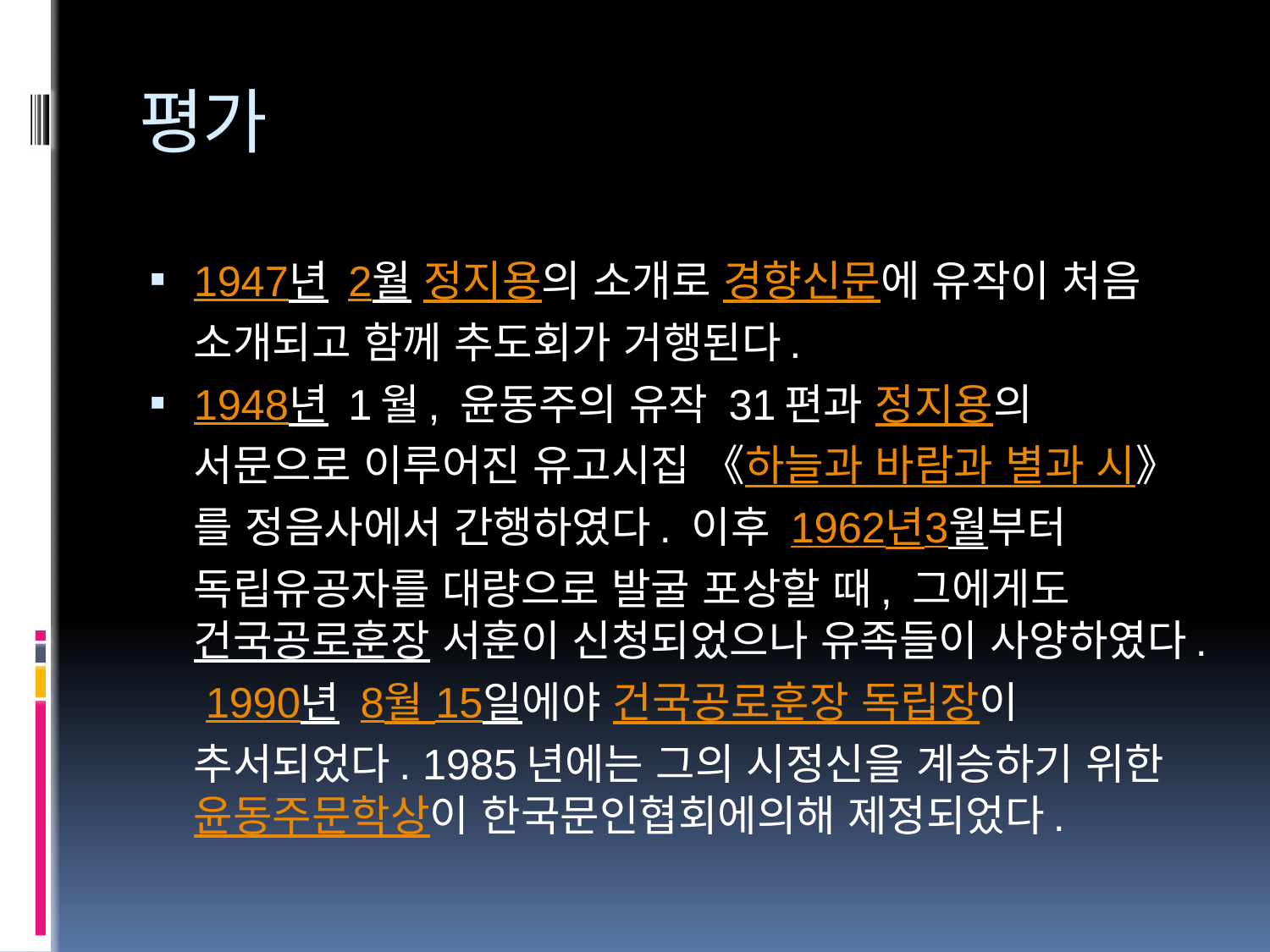

# 평가
1947년 2월 정지용의 소개로 경향신문에 유작이 처음 소개되고 함께 추도회가 거행된다.
1948년 1월, 윤동주의 유작 31편과 정지용의 서문으로 이루어진 유고시집 《하늘과 바람과 별과 시》를 정음사에서 간행하였다. 이후 1962년3월부터 독립유공자를 대량으로 발굴 포상할 때, 그에게도 건국공로훈장 서훈이 신청되었으나 유족들이 사양하였다. 1990년 8월 15일에야 건국공로훈장 독립장이 추서되었다. 1985년에는 그의 시정신을 계승하기 위한 윤동주문학상이 한국문인협회에의해 제정되었다.